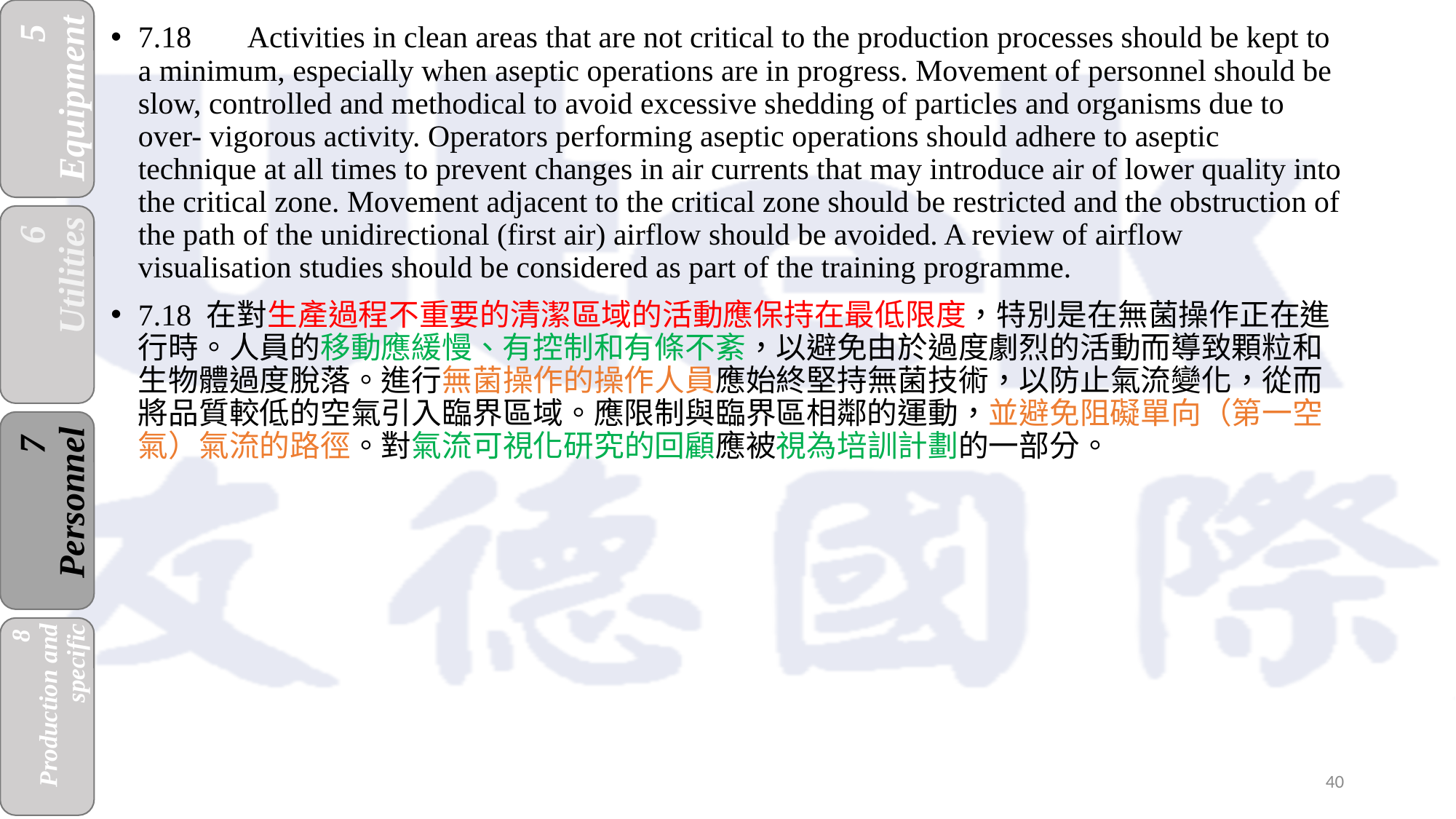

7.18	Activities in clean areas that are not critical to the production processes should be kept to a minimum, especially when aseptic operations are in progress. Movement of personnel should be slow, controlled and methodical to avoid excessive shedding of particles and organisms due to over- vigorous activity. Operators performing aseptic operations should adhere to aseptic technique at all times to prevent changes in air currents that may introduce air of lower quality into the critical zone. Movement adjacent to the critical zone should be restricted and the obstruction of the path of the unidirectional (first air) airflow should be avoided. A review of airflow visualisation studies should be considered as part of the training programme.
7.18 在對生產過程不重要的清潔區域的活動應保持在最低限度，特別是在無菌操作正在進行時。人員的移動應緩慢、有控制和有條不紊，以避免由於過度劇烈的活動而導致顆粒和生物體過度脫落。進行無菌操作的操作人員應始終堅持無菌技術，以防止氣流變化，從而將品質較低的空氣引入臨界區域。應限制與臨界區相鄰的運動，並避免阻礙單向（第一空氣）氣流的路徑。對氣流可視化研究的回顧應被視為培訓計劃的一部分。
40